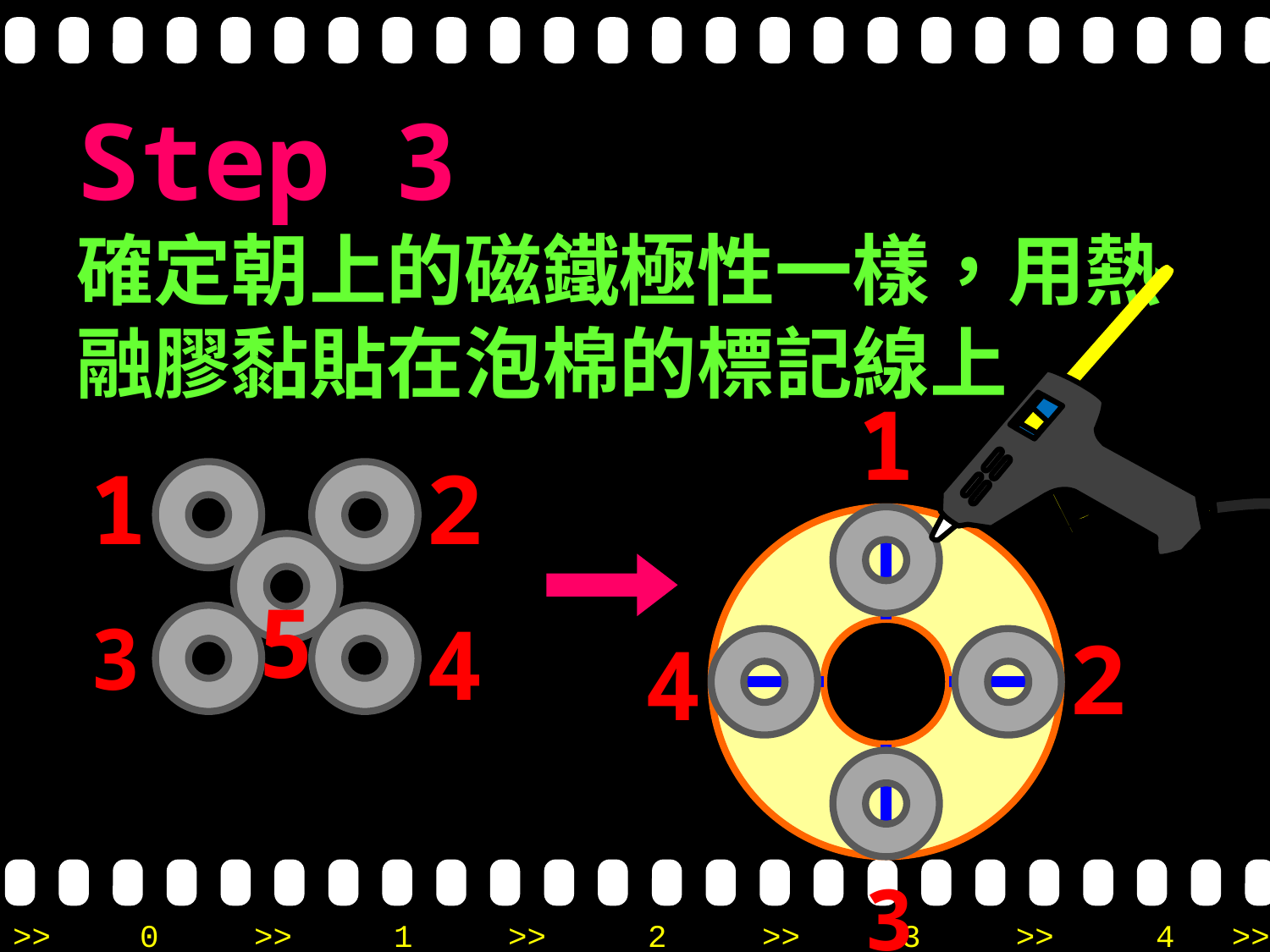

# Step 3 確定朝上的磁鐵極性一樣，用熱融膠黏貼在泡棉的標記線上

1

2
4

3
1
2

5
3
4